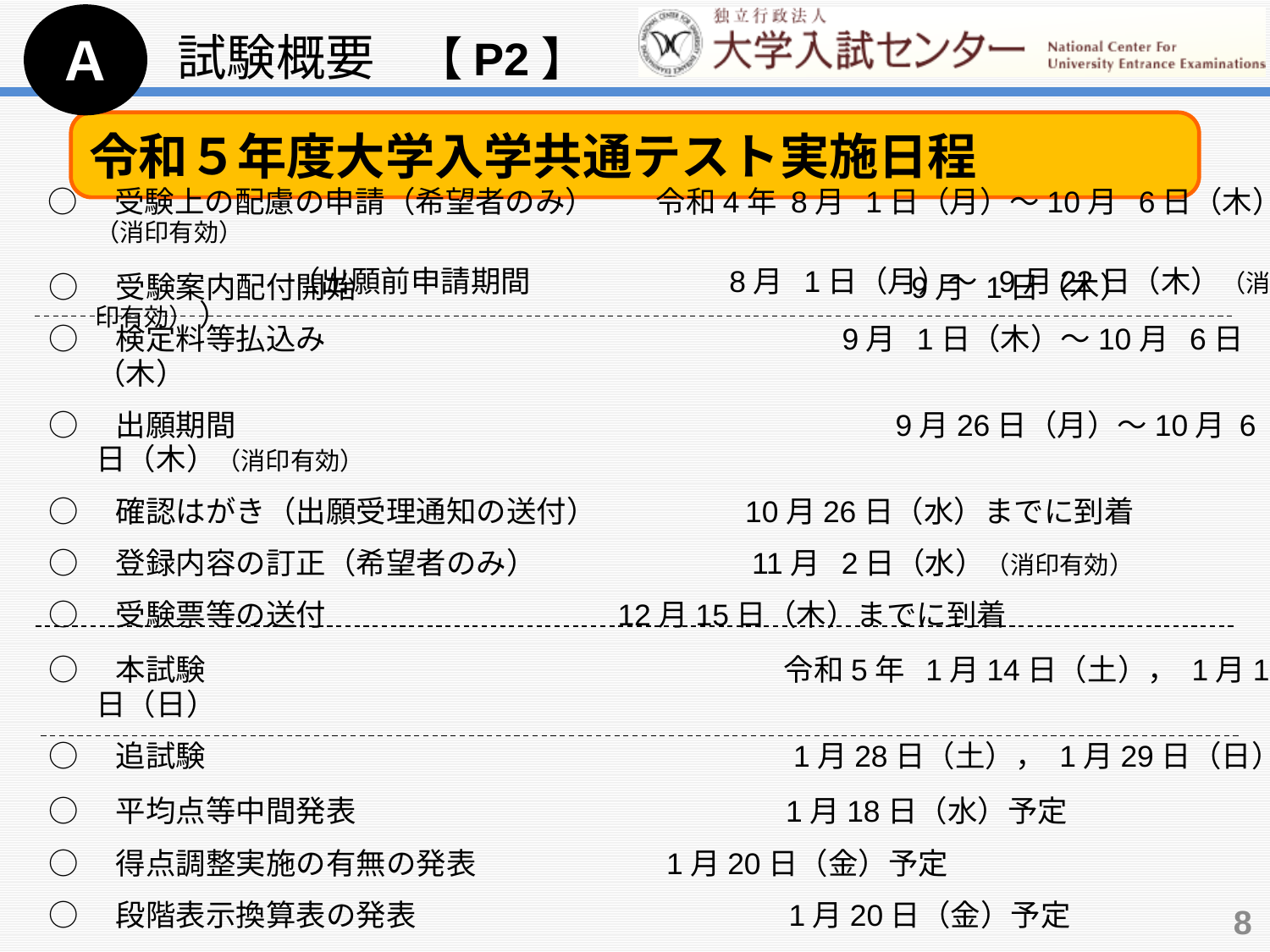

Ａ
試験概要　【P2】
令和５年度大学入学共通テスト実施日程
○　受験上の配慮の申請（希望者のみ）　　令和4年 8月  1日（月）～10月  6日（木）（消印有効）
 　　                         （出願前申請期間     　　　　　 8月  1日（月）～  9月22日（木）（消印有効） ）

○　受験案内配付開始　　　　　　　　　　　　　　　　　　 9月  1日（木）
○　検定料等払込み　　　　　　　　　　　　 　            　9月  1日（木）～10月  6日（木）
○　出願期間　　　　　　　　　　　　　　　　　　            　9月26日（月）～10月 6日（木）（消印有効）
○　確認はがき（出願受理通知の送付）　　            10月26日（水）までに到着
○　登録内容の訂正（希望者のみ）　　　　             11月  2日（水）（消印有効）
○　受験票等の送付                                          12月15日（木）までに到着
○　本試験　　　　　　　　　　　　　　　　　　　 令和5年  1月14日（土）， 1月15日（日）
○　追試験         　　　　　　　　　　　　　                   1月28日（土）， 1月29日（日）
○　平均点等中間発表　　　　　　　　　　                  1月18日（水）予定
○　得点調整実施の有無の発表                           1月20日（金）予定
○　段階表示換算表の発表　　　　　　　　　              1月20日（金）予定

8